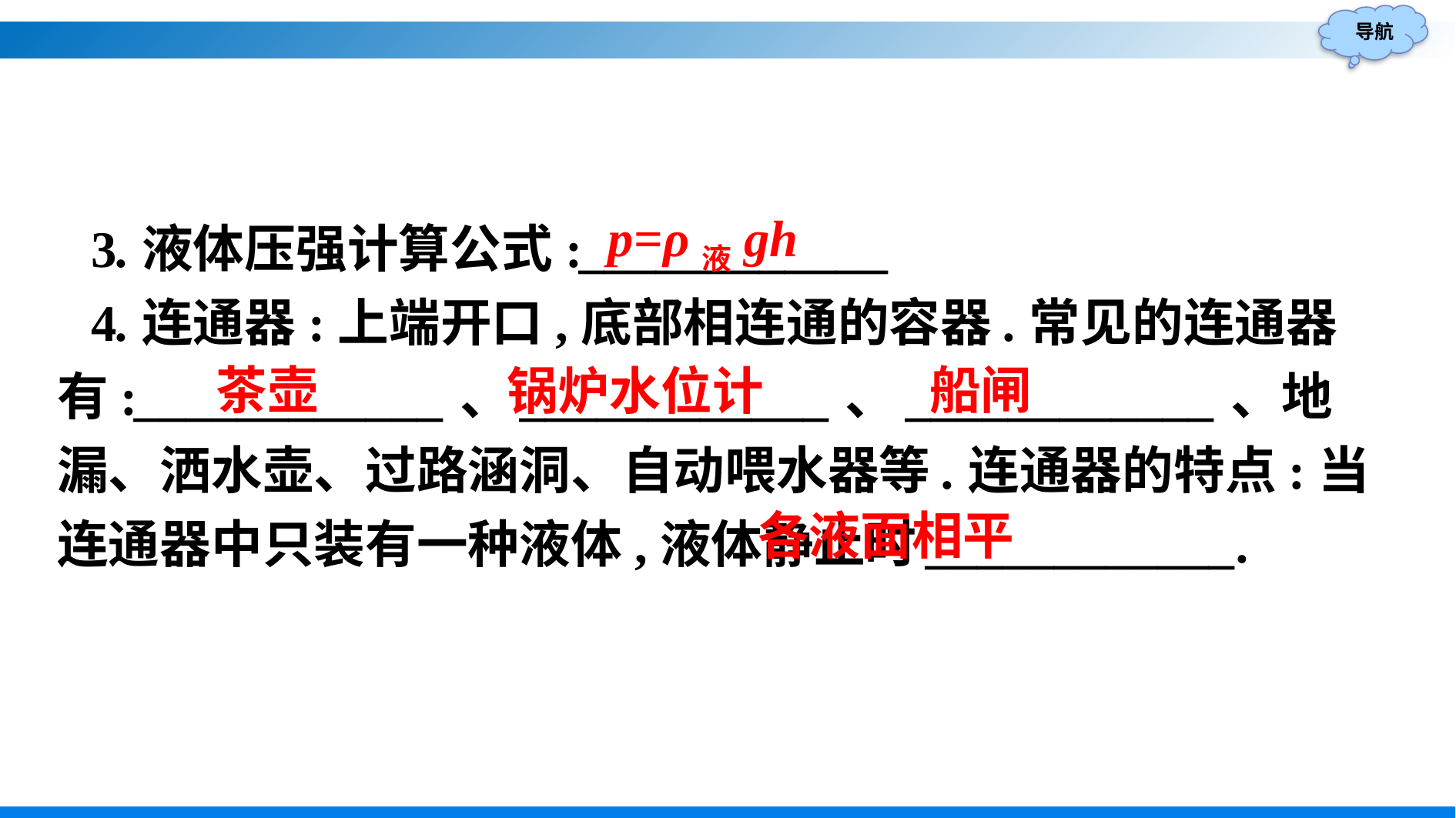

3.液体压强计算公式:____________
4.连通器:上端开口,底部相连通的容器.常见的连通器有:____________、____________、____________、地漏、洒水壶、过路涵洞、自动喂水器等.连通器的特点:当连通器中只装有一种液体,液体静止时____________.
p=ρ液gh
船闸
茶壶
锅炉水位计
各液面相平